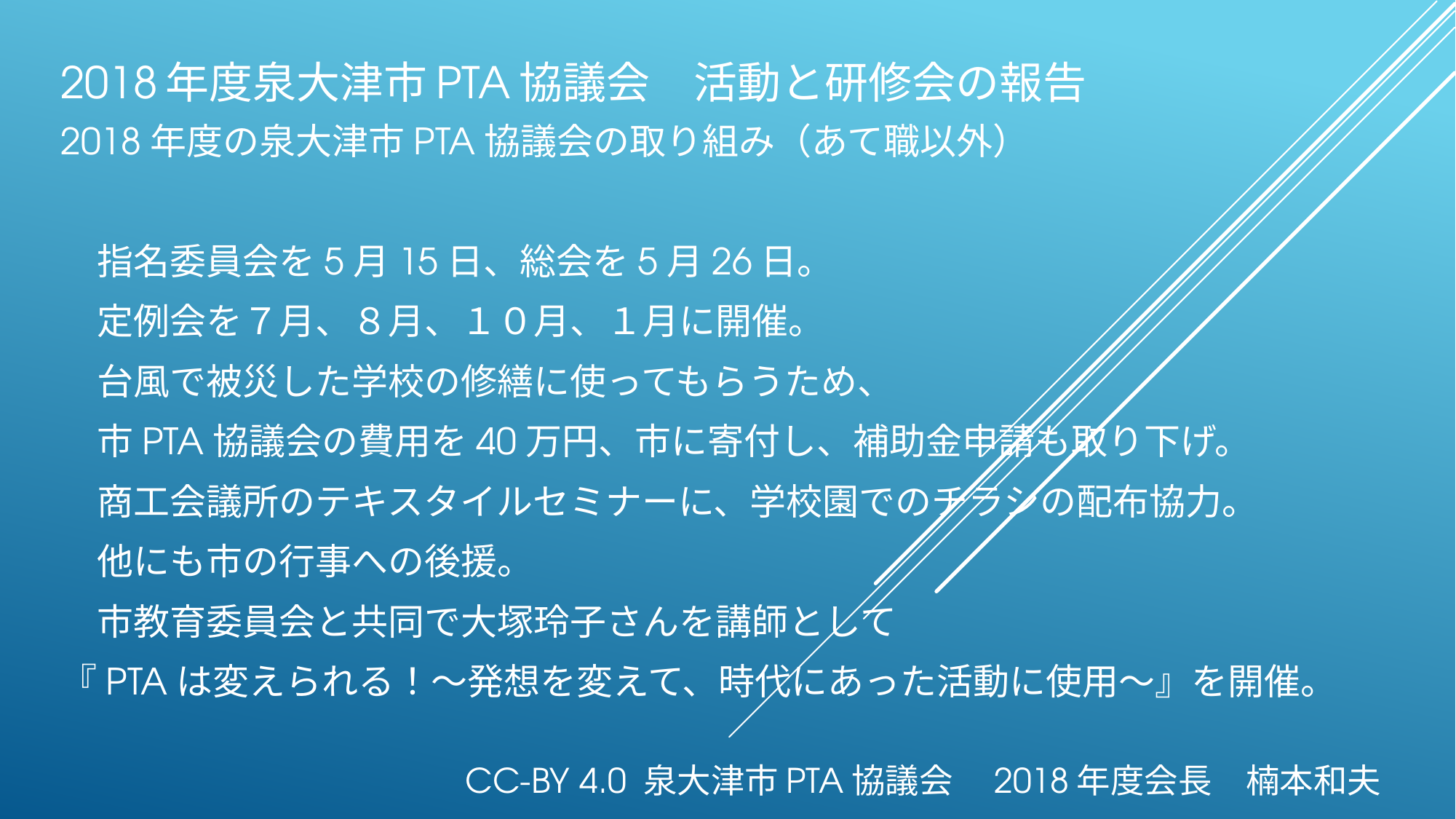

# 2018年度泉大津市PTA協議会　活動と研修会の報告
2018年度の泉大津市PTA協議会の取り組み（あて職以外）

　指名委員会を5月15日、総会を5月26日。
　定例会を７月、８月、１０月、１月に開催。
　台風で被災した学校の修繕に使ってもらうため、
　市PTA協議会の費用を40万円、市に寄付し、補助金申請も取り下げ。
　商工会議所のテキスタイルセミナーに、学校園でのチラシの配布協力。
　他にも市の行事への後援。
　市教育委員会と共同で大塚玲子さんを講師として
『PTAは変えられる！～発想を変えて、時代にあった活動に使用～』を開催。

CC-BY 4.0 泉大津市PTA協議会　2018年度会長　楠本和夫